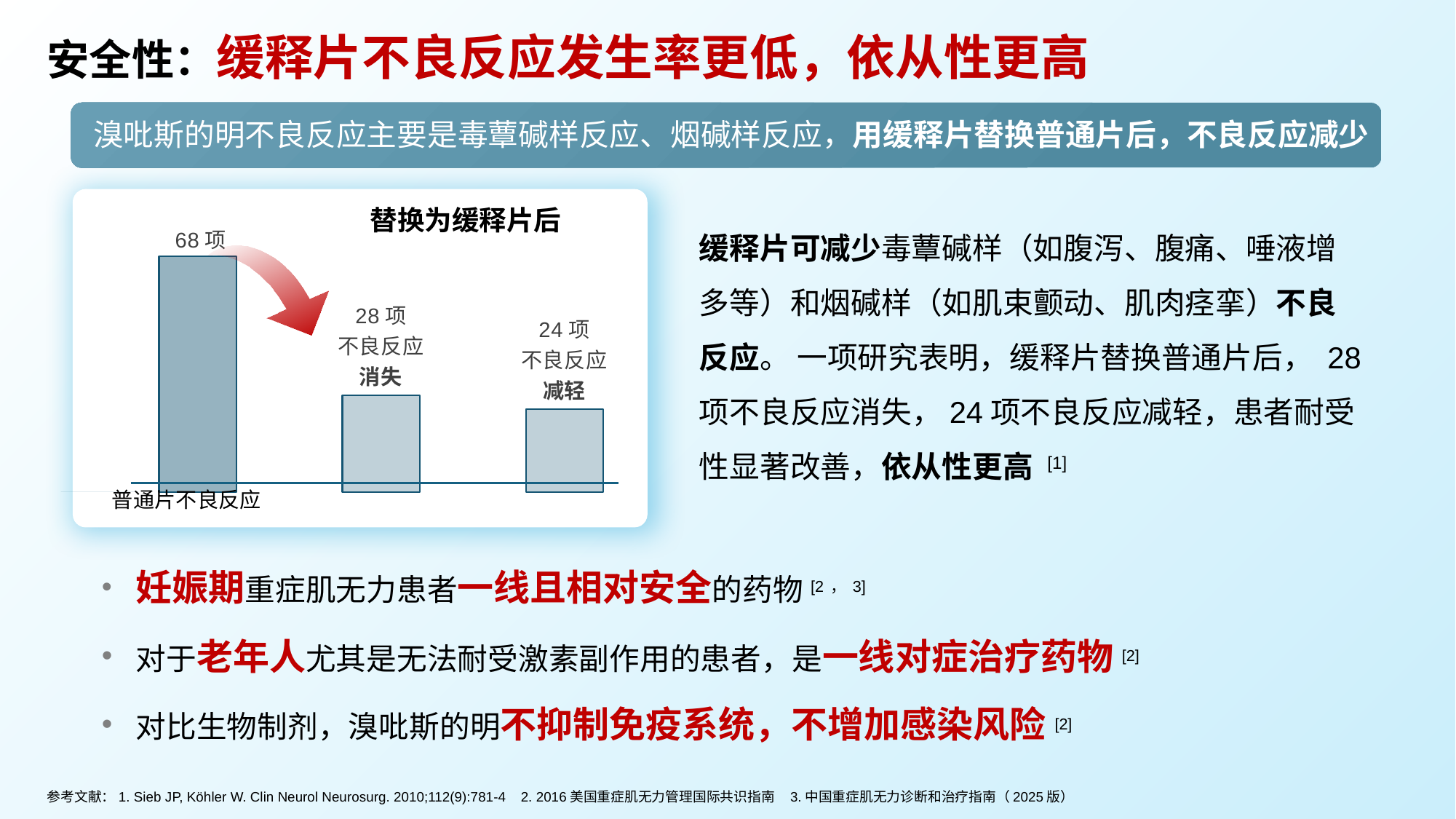

安全性：缓释片不良反应发生率更低，依从性更高

溴吡斯的明不良反应主要是毒蕈碱样反应、烟碱样反应，用缓释片替换普通片后，不良反应减少

替换为缓释片后
缓释片可减少毒蕈碱样（如腹泻、腹痛、唾液增多等）和烟碱样（如肌束颤动、肌肉痉挛）不良反应。 一项研究表明，缓释片替换普通片后， 28项不良反应消失，24项不良反应减轻，患者耐受性显著改善，依从性更高 [1]

### Chart

| Category |  |  |
|---|---|---|
普通片不良反应
妊娠期重症肌无力患者一线且相对安全的药物[2，3]
对于老年人尤其是无法耐受激素副作用的患者，是一线对症治疗药物[2]
对比生物制剂，溴吡斯的明不抑制免疫系统，不增加感染风险[2]

参考文献：1. Sieb JP, Köhler W. Clin Neurol Neurosurg. 2010;112(9):781-4    2. 2016美国重症肌无力管理国际共识指南    3.中国重症肌无力诊断和治疗指南（2025版）